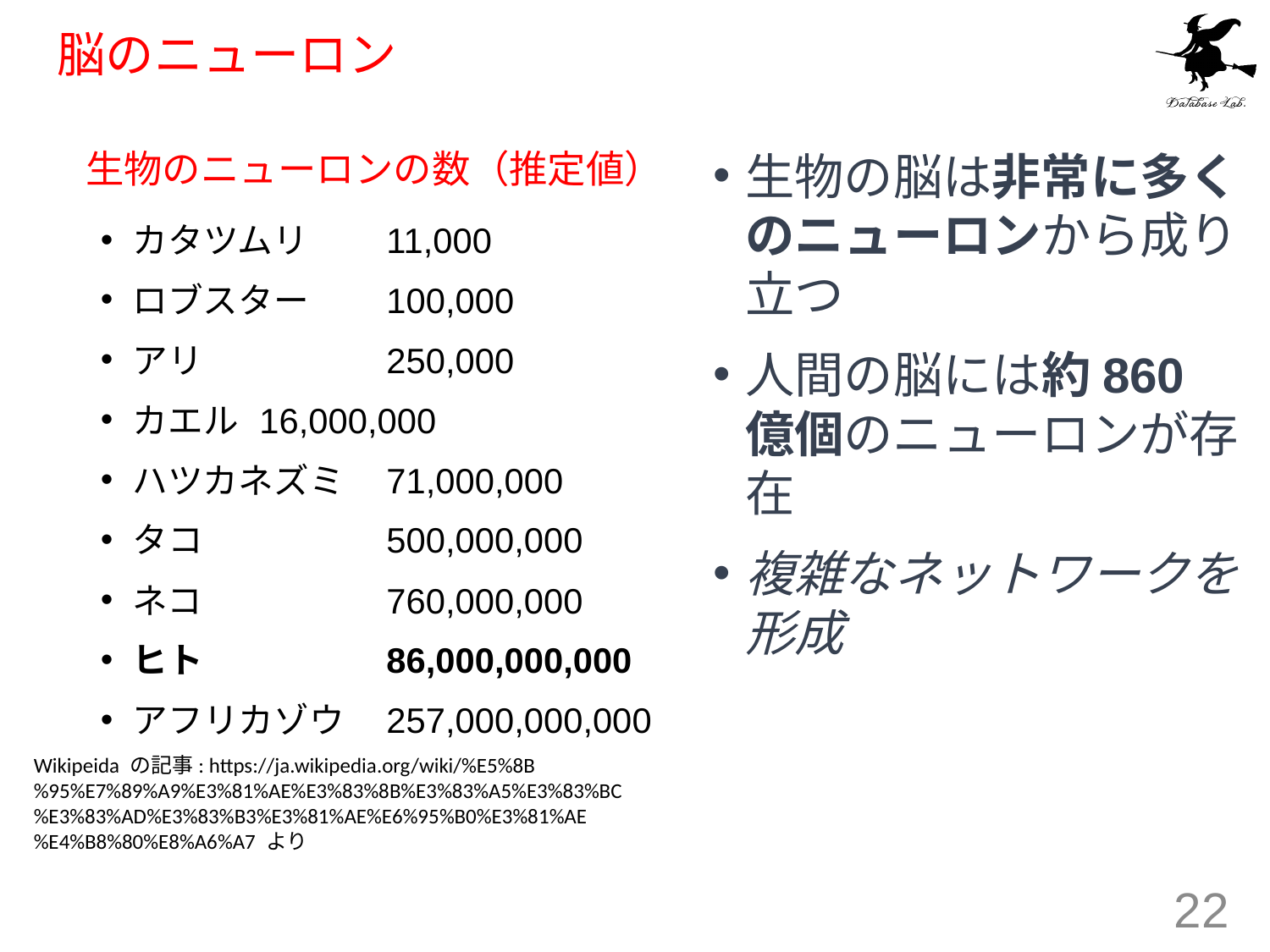

# 脳のニューロン
生物のニューロンの数（推定値）
生物の脳は非常に多くのニューロンから成り立つ
人間の脳には約860億個のニューロンが存在
複雑なネットワークを形成
カタツムリ	11,000
ロブスター	100,000
アリ		250,000
カエル	16,000,000
ハツカネズミ	71,000,000
タコ		500,000,000
ネコ		760,000,000
ヒト		86,000,000,000
アフリカゾウ	257,000,000,000
Wikipeida の記事: https://ja.wikipedia.org/wiki/%E5%8B%95%E7%89%A9%E3%81%AE%E3%83%8B%E3%83%A5%E3%83%BC%E3%83%AD%E3%83%B3%E3%81%AE%E6%95%B0%E3%81%AE%E4%B8%80%E8%A6%A7 より
22